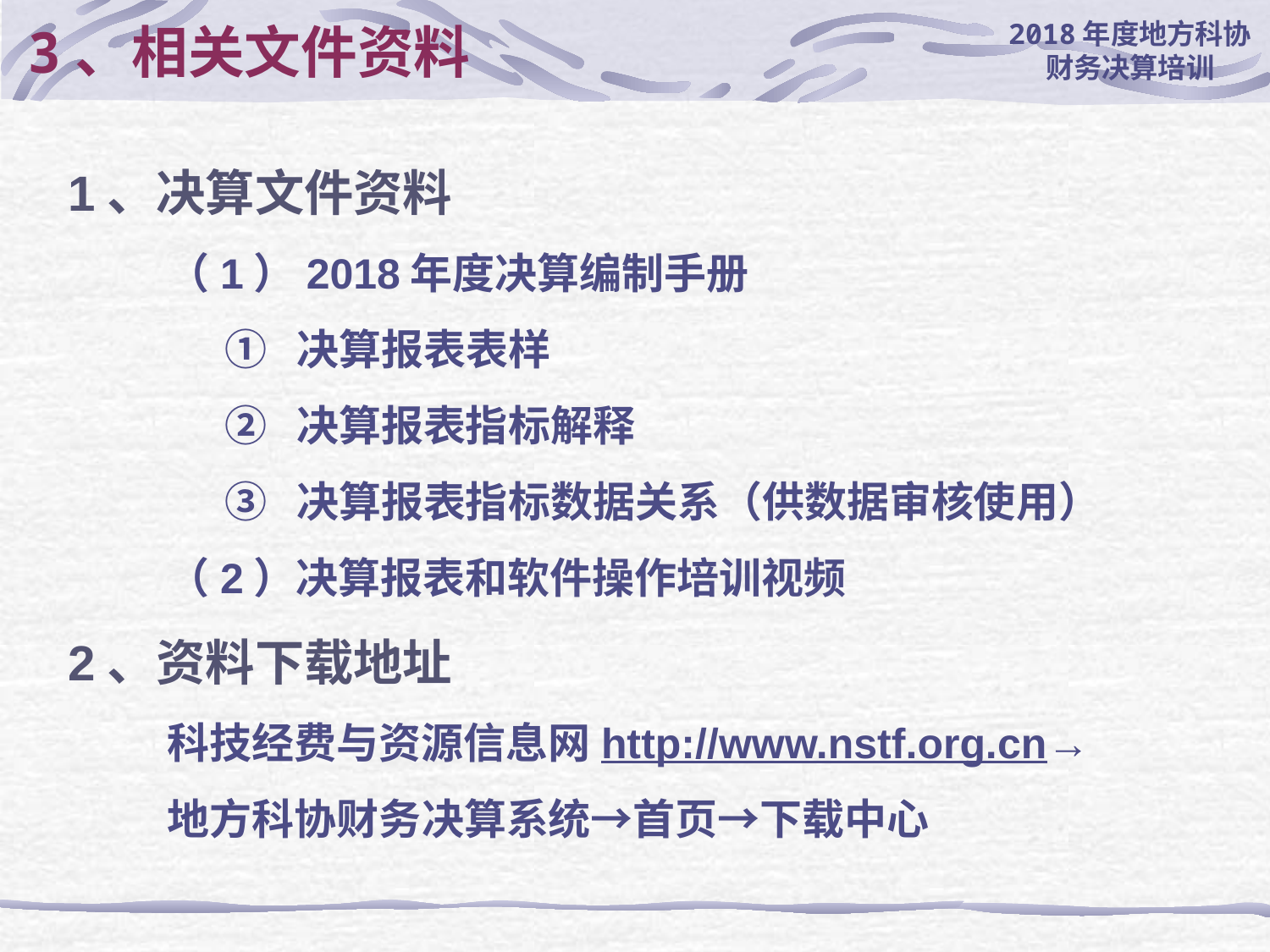

# 3、相关文件资料
1、决算文件资料
（1）2018年度决算编制手册
      ①  决算报表表样
      ②  决算报表指标解释
      ③  决算报表指标数据关系（供数据审核使用）
（2）决算报表和软件操作培训视频
2、资料下载地址
科技经费与资源信息网http://www.nstf.org.cn→
地方科协财务决算系统→首页→下载中心